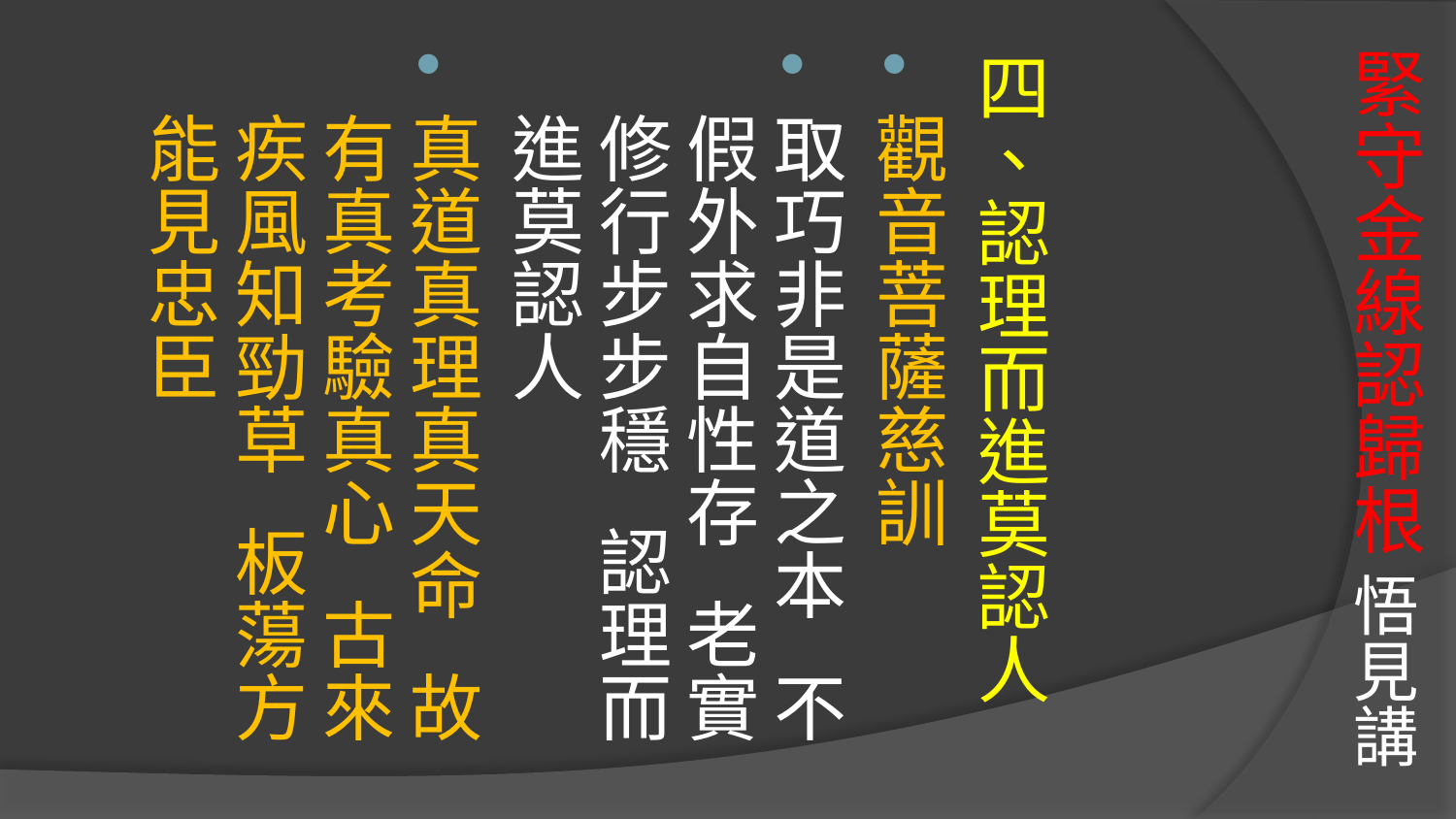

# 緊守金線認歸根 悟見講
四、認理而進莫認人
觀音菩薩慈訓
取巧非是道之本   不假外求自性存   老實修行步步穩   認理而進莫認人
真道真理真天命   故有真考驗真心   古來疾風知勁草   板蕩方能見忠臣